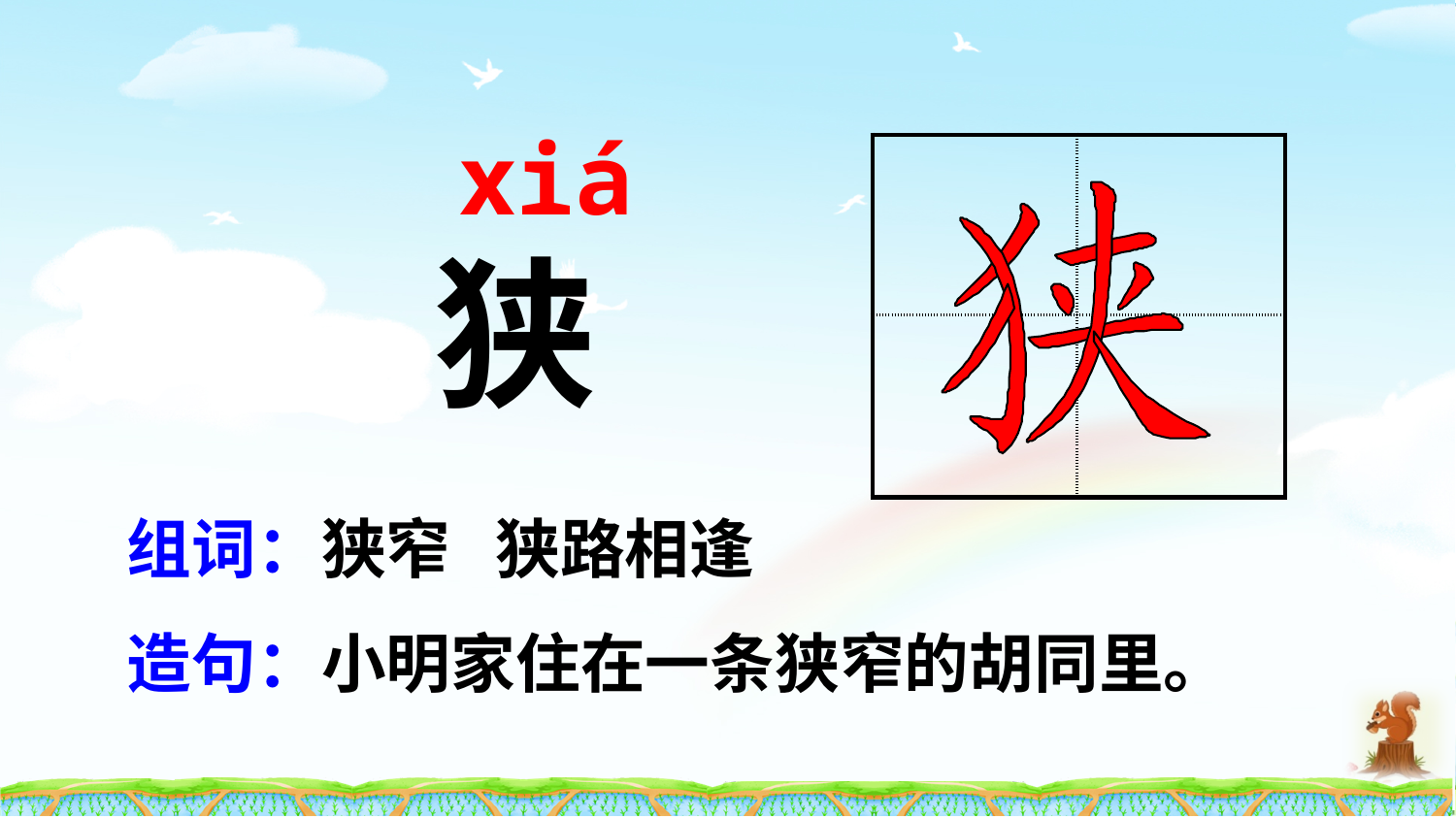

xiá
|  |  |
| --- | --- |
|  |  |

狭

组词：狭窄   狭路相逢
造句：小明家住在一条狭窄的胡同里。